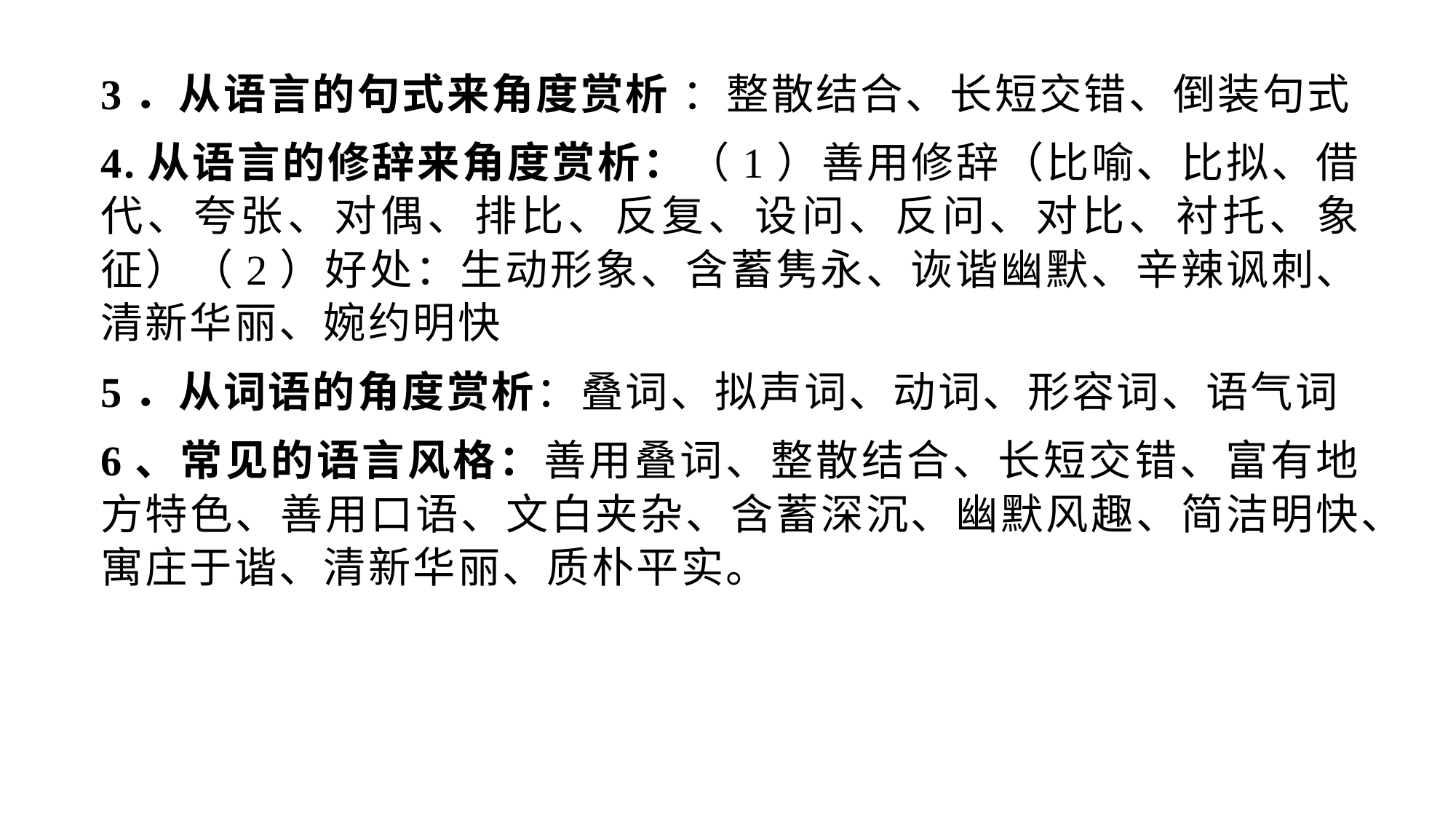

3．从语言的句式来角度赏析 ：整散结合、长短交错、倒装句式
4.从语言的修辞来角度赏析：（1）善用修辞（比喻、比拟、借代、夸张、对偶、排比、反复、设问、反问、对比、衬托、象征）（2）好处：生动形象、含蓄隽永、诙谐幽默、辛辣讽刺、清新华丽、婉约明快
5．从词语的角度赏析：叠词、拟声词、动词、形容词、语气词
6、常见的语言风格：善用叠词、整散结合、长短交错、富有地方特色、善用口语、文白夹杂、含蓄深沉、幽默风趣、简洁明快、寓庄于谐、清新华丽、质朴平实。